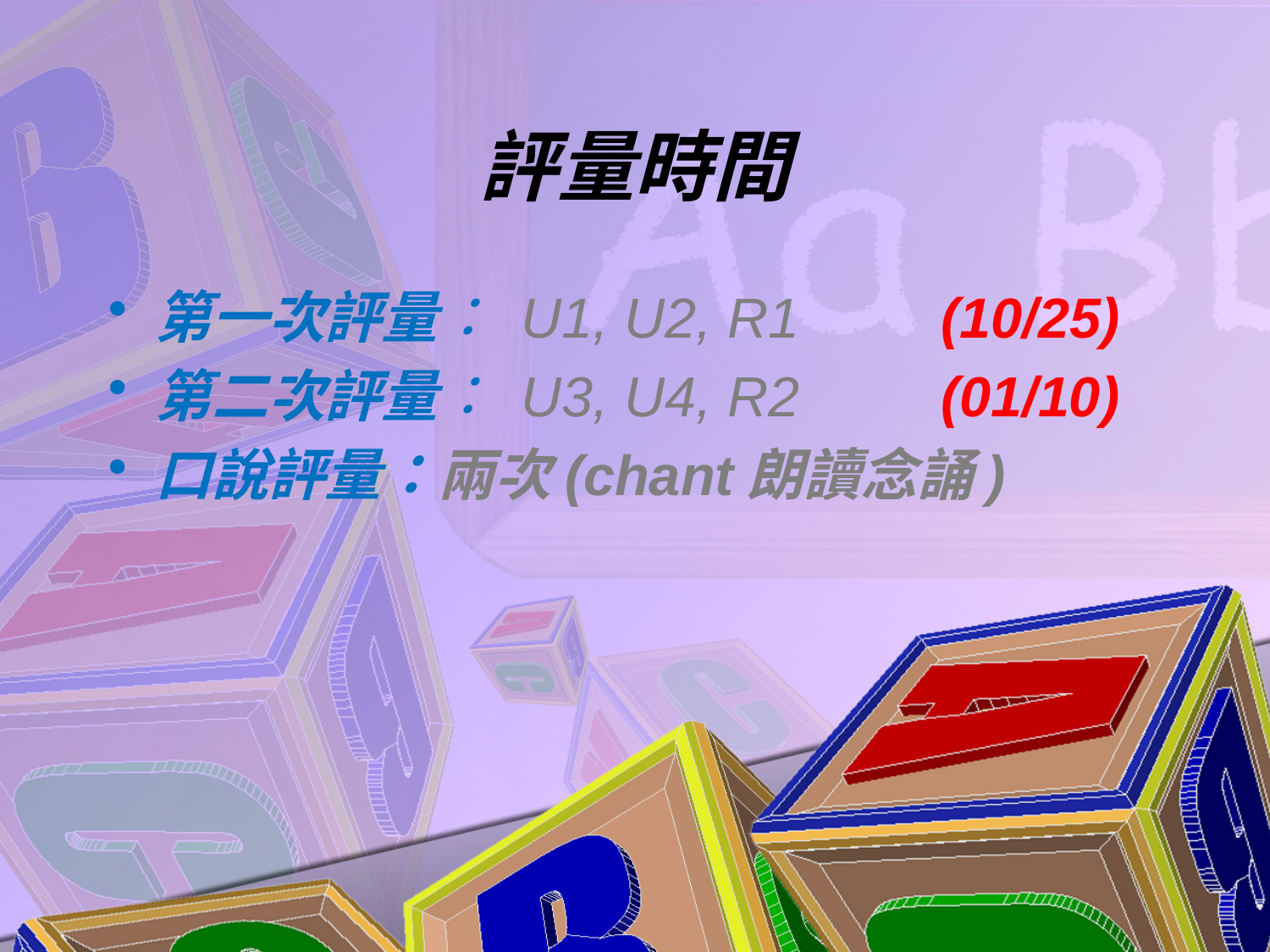

# 評量時間
第一次評量： U1, U2, R1         (10/25)
第二次評量： U3, U4, R2         (01/10)
口說評量：兩次(chant朗讀念誦)